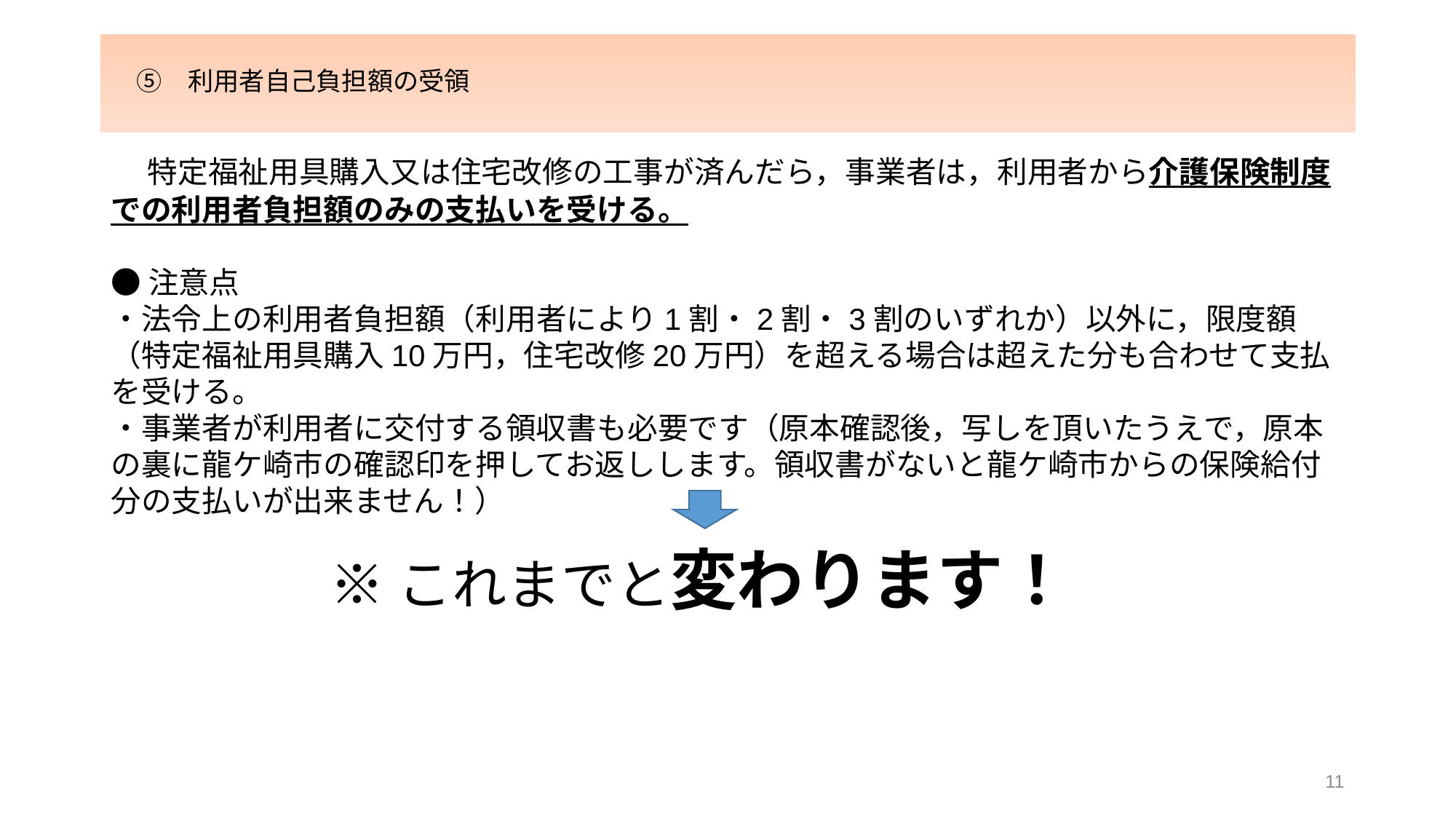

# ⑤　利用者自己負担額の受領
　特定福祉用具購入又は住宅改修の工事が済んだら，事業者は，利用者から介護保険制度での利用者負担額のみの支払いを受ける。

●注意点
・法令上の利用者負担額（利用者により1割・2割・3割のいずれか）以外に，限度額（特定福祉用具購入10万円，住宅改修20万円）を超える場合は超えた分も合わせて支払を受ける。
・事業者が利用者に交付する領収書も必要です（原本確認後，写しを頂いたうえで，原本の裏に龍ケ崎市の確認印を押してお返しします。領収書がないと龍ケ崎市からの保険給付分の支払いが出来ません！）

※これまでと変わります！
11